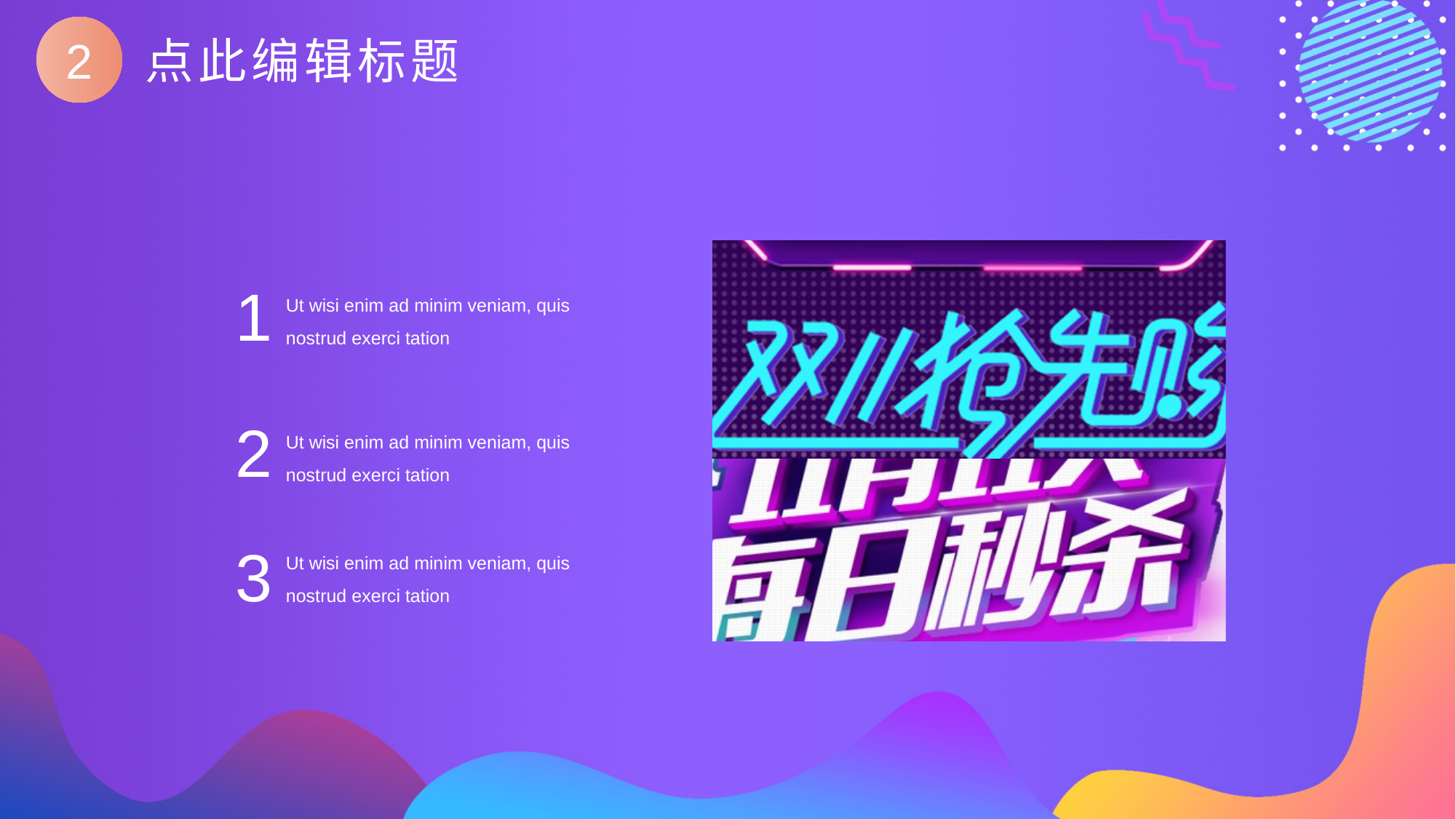

2
点此编辑标题

1
Ut wisi enim ad minim veniam, quis nostrud exerci tation
2
Ut wisi enim ad minim veniam, quis nostrud exerci tation

3
Ut wisi enim ad minim veniam, quis nostrud exerci tation